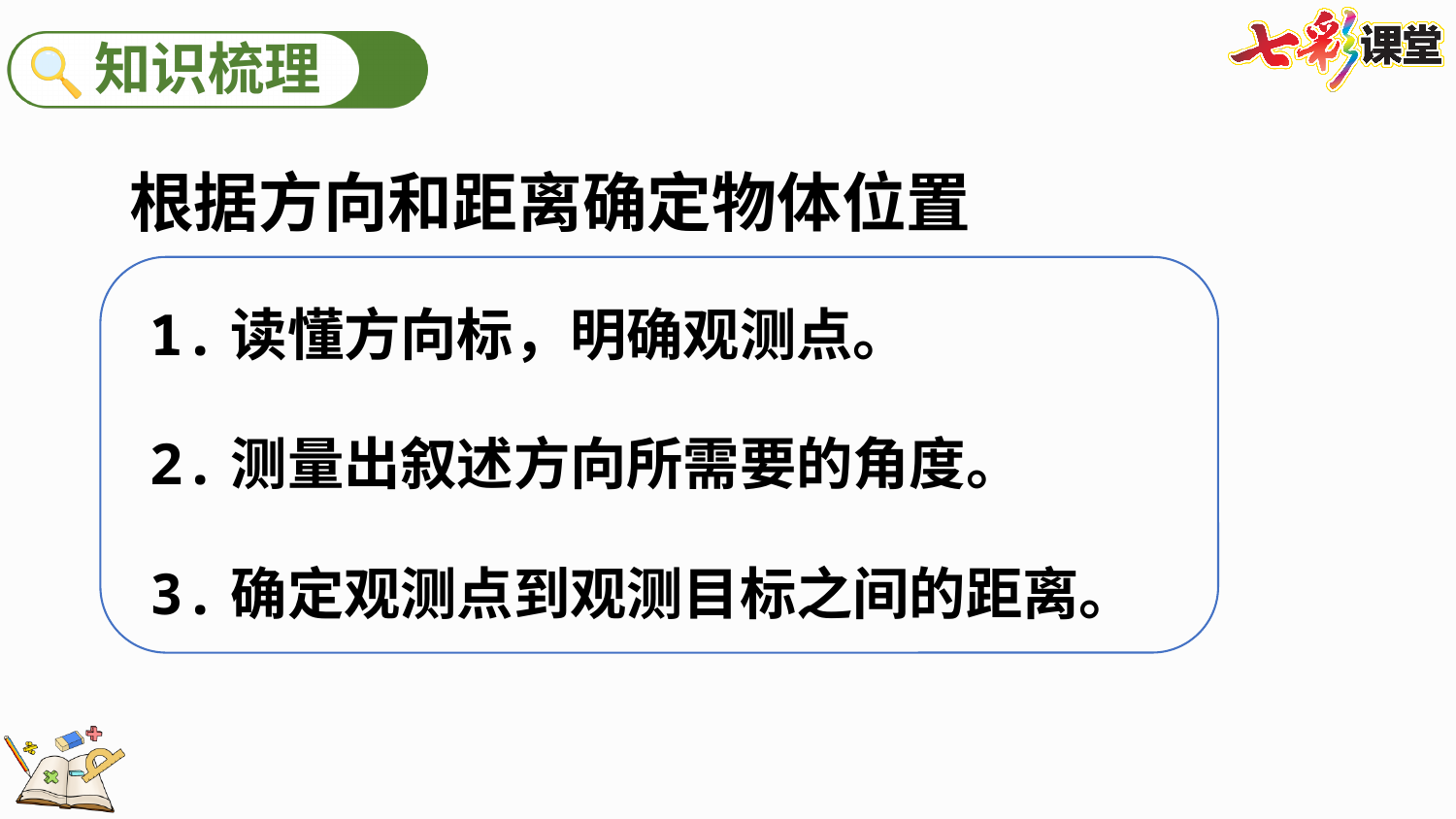

根据方向和距离确定物体位置

1.读懂方向标，明确观测点。
2.测量出叙述方向所需要的角度。
3.确定观测点到观测目标之间的距离。